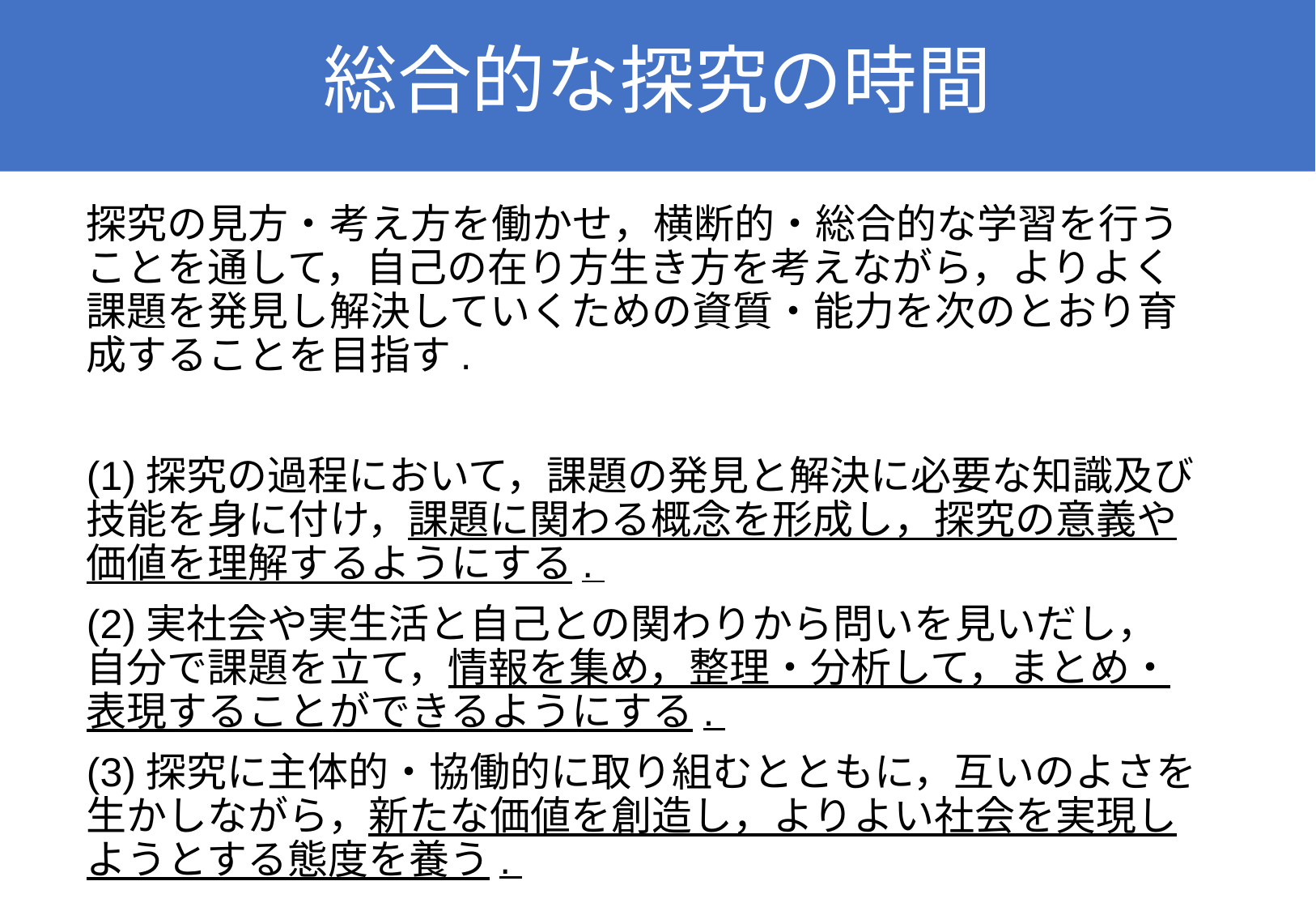

# 総合的な探究の時間
探究の見方・考え方を働かせ，横断的・総合的な学習を行うことを通して，自己の在り方生き方を考えながら，よりよく課題を発見し解決していくための資質・能力を次のとおり育成することを目指す.

(1)探究の過程において，課題の発見と解決に必要な知識及び技能を身に付け，課題に関わる概念を形成し，探究の意義や価値を理解するようにする.
(2)実社会や実生活と自己との関わりから問いを見いだし，自分で課題を立て，情報を集め，整理・分析して，まとめ・表現することができるようにする.
(3)探究に主体的・協働的に取り組むとともに，互いのよさを生かしながら，新たな価値を創造し，よりよい社会を実現しようとする態度を養う.